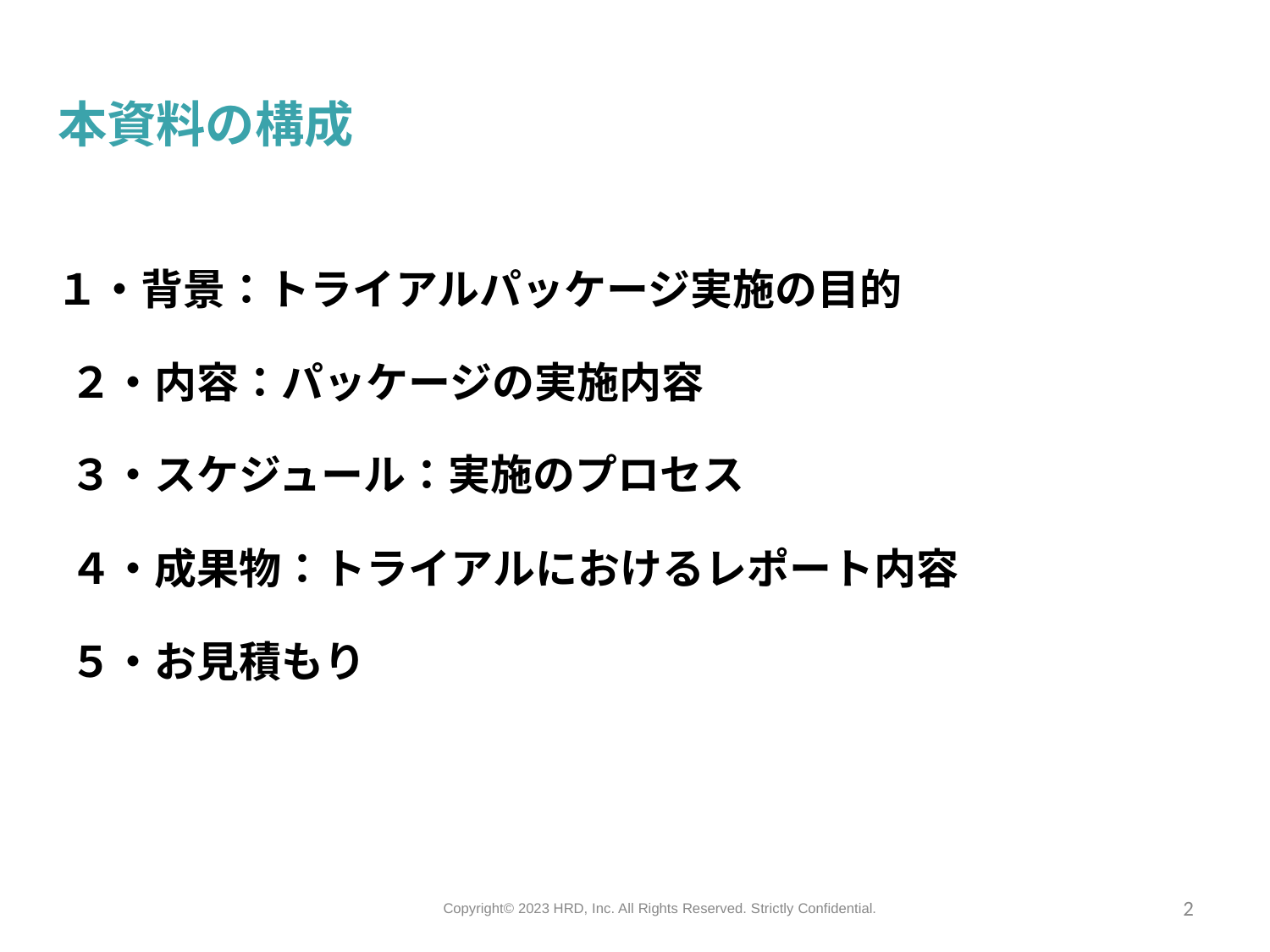

本資料の構成
  １・背景：トライアルパッケージ実施の目的

　２・内容：パッケージの実施内容

　３・スケジュール：実施のプロセス

　４・成果物：トライアルにおけるレポート内容

　５・お見積もり

Copyright©️ 2023 HRD, Inc. All Rights Reserved. Strictly Confidential.
2